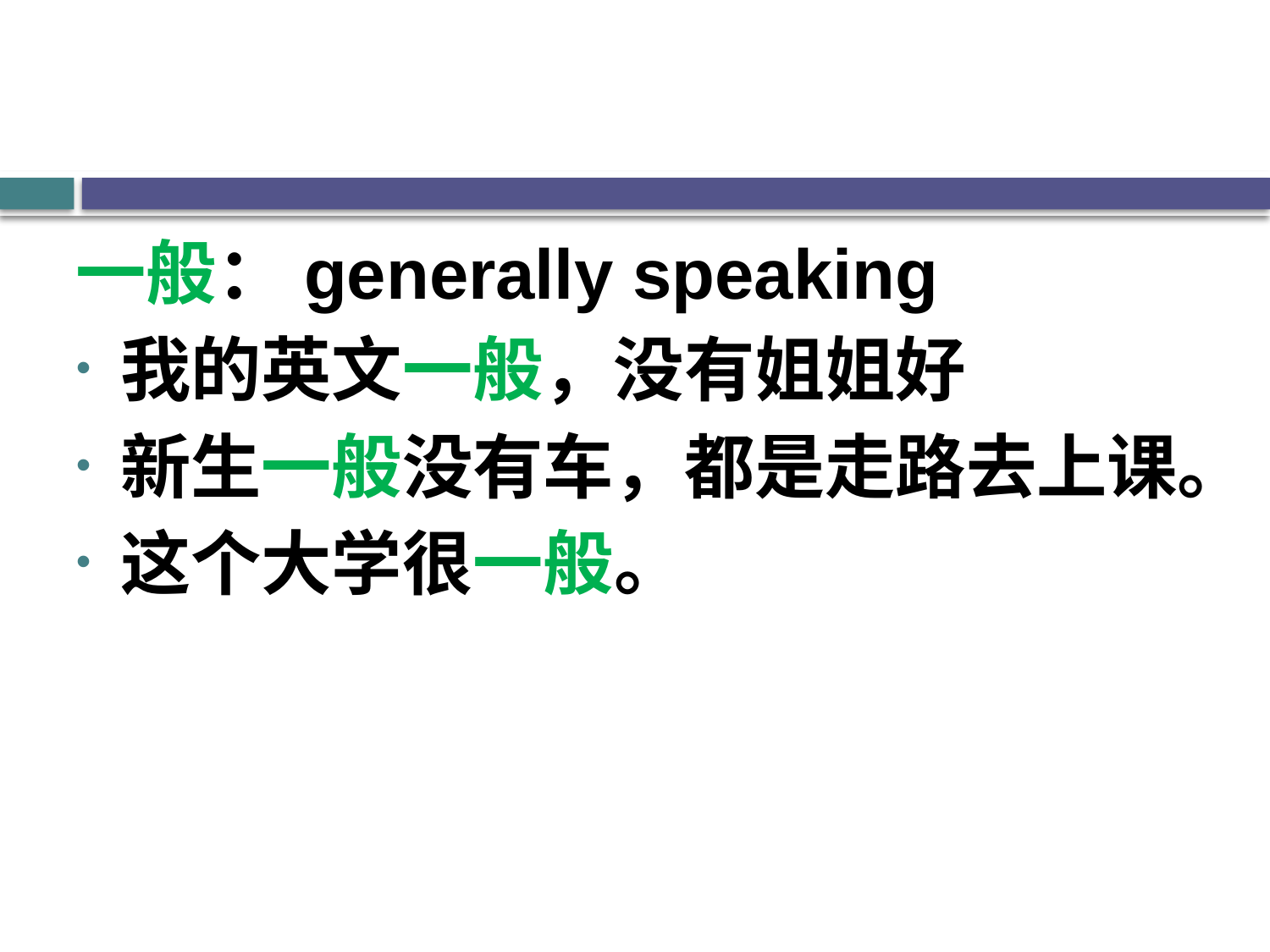

一般：generally speaking
我的英文一般，没有姐姐好
新生一般没有车，都是走路去上课。
这个大学很一般。